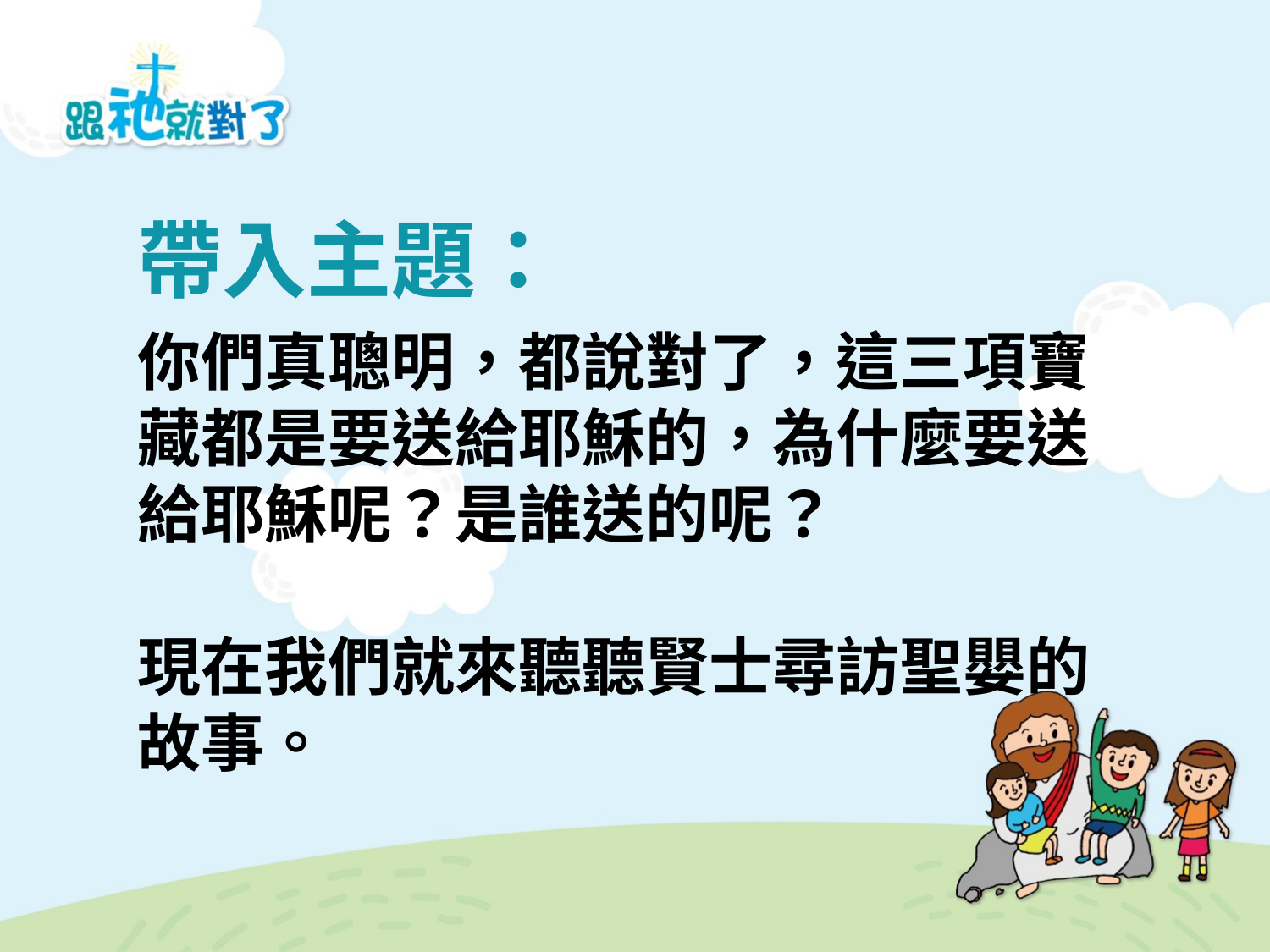

帶入主題：
你們真聰明，都說對了，這三項寶藏都是要送給耶穌的，為什麼要送給耶穌呢？是誰送的呢？

現在我們就來聽聽賢士尋訪聖嬰的故事。